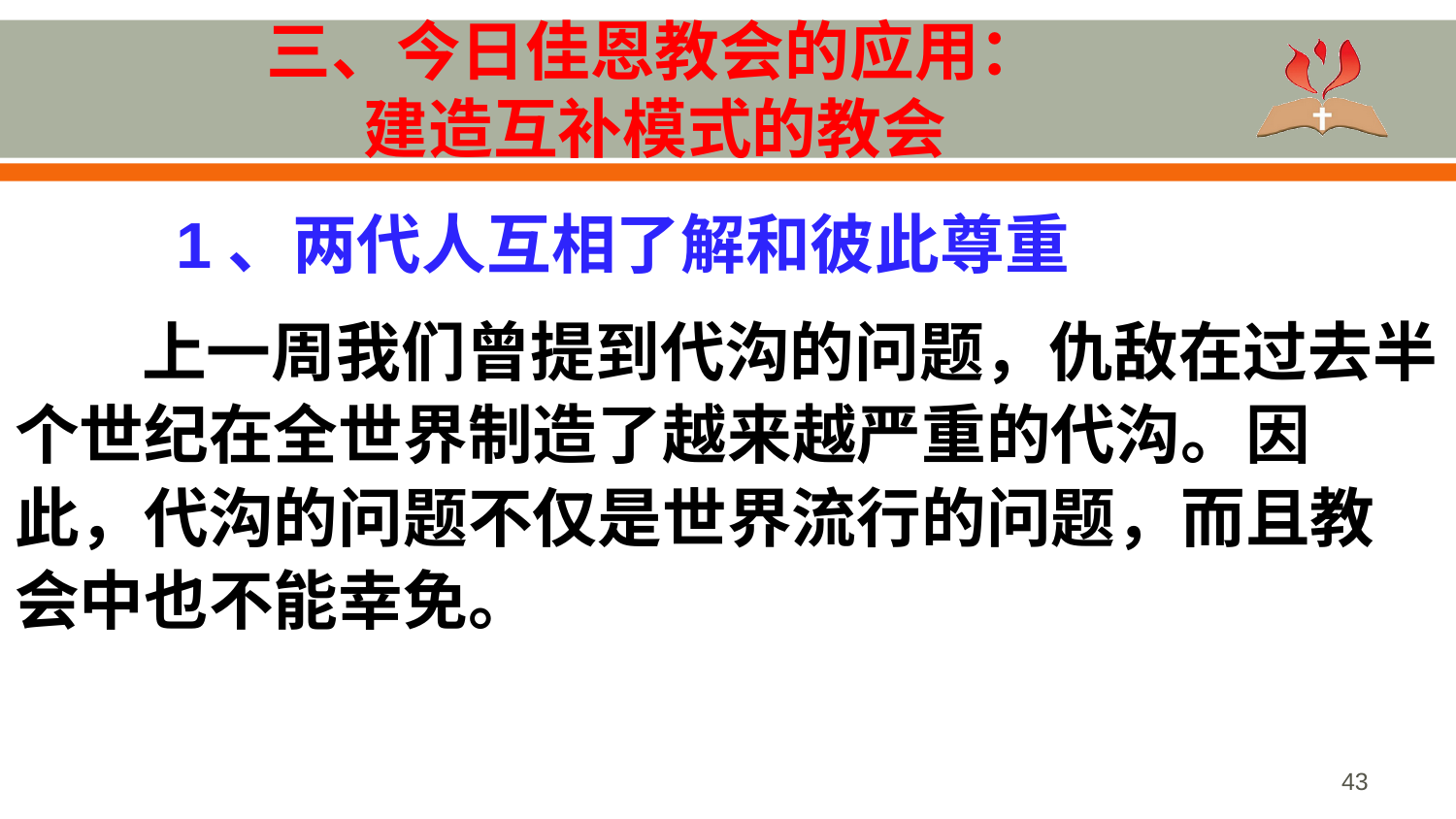

# 三、今日佳恩教会的应用： 建造互补模式的教会
         1、两代人互相了解和彼此尊重
上一周我们曾提到代沟的问题，仇敌在过去半个世纪在全世界制造了越来越严重的代沟。因此，代沟的问题不仅是世界流行的问题，而且教会中也不能幸免。

43